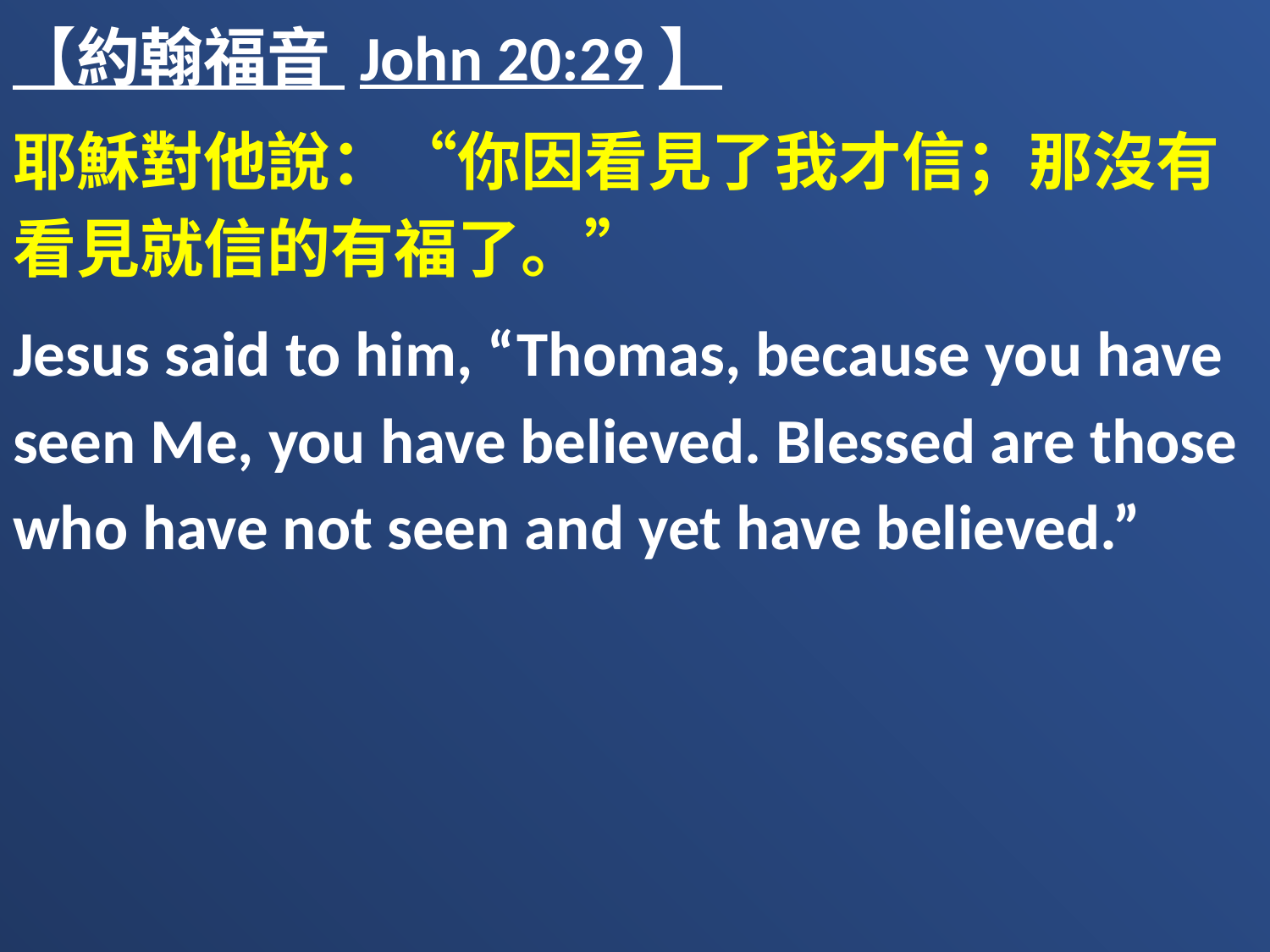

【約翰福音 John 20:29】
耶穌對他說：“你因看見了我才信；那沒有看見就信的有福了。”
Jesus said to him, “Thomas, because you have seen Me, you have believed. Blessed are those who have not seen and yet have believed.”